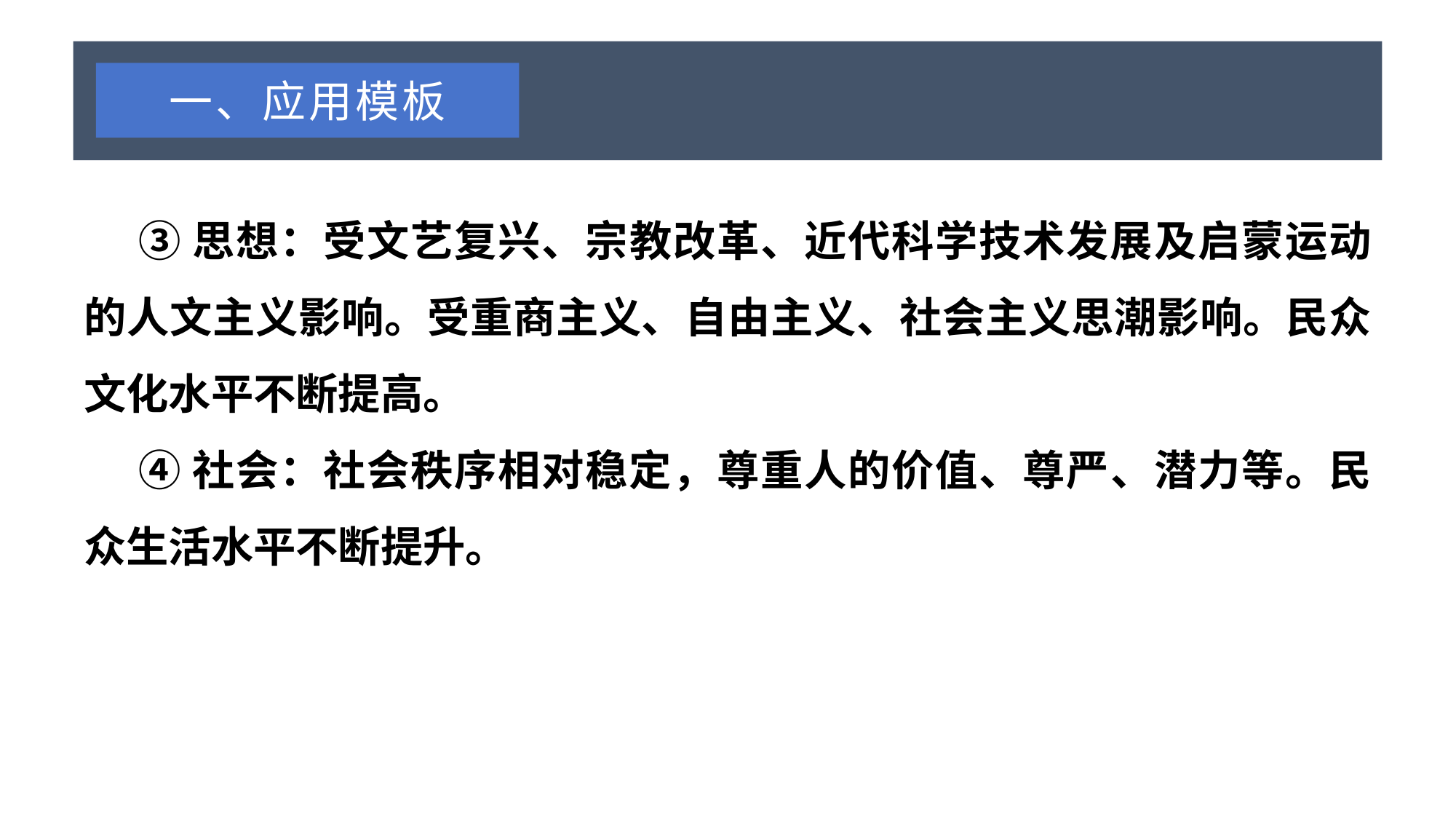

一、应用模板
③思想：受文艺复兴、宗教改革、近代科学技术发展及启蒙运动的人文主义影响。受重商主义、自由主义、社会主义思潮影响。民众文化水平不断提高。
④社会：社会秩序相对稳定，尊重人的价值、尊严、潜力等。民众生活水平不断提升。